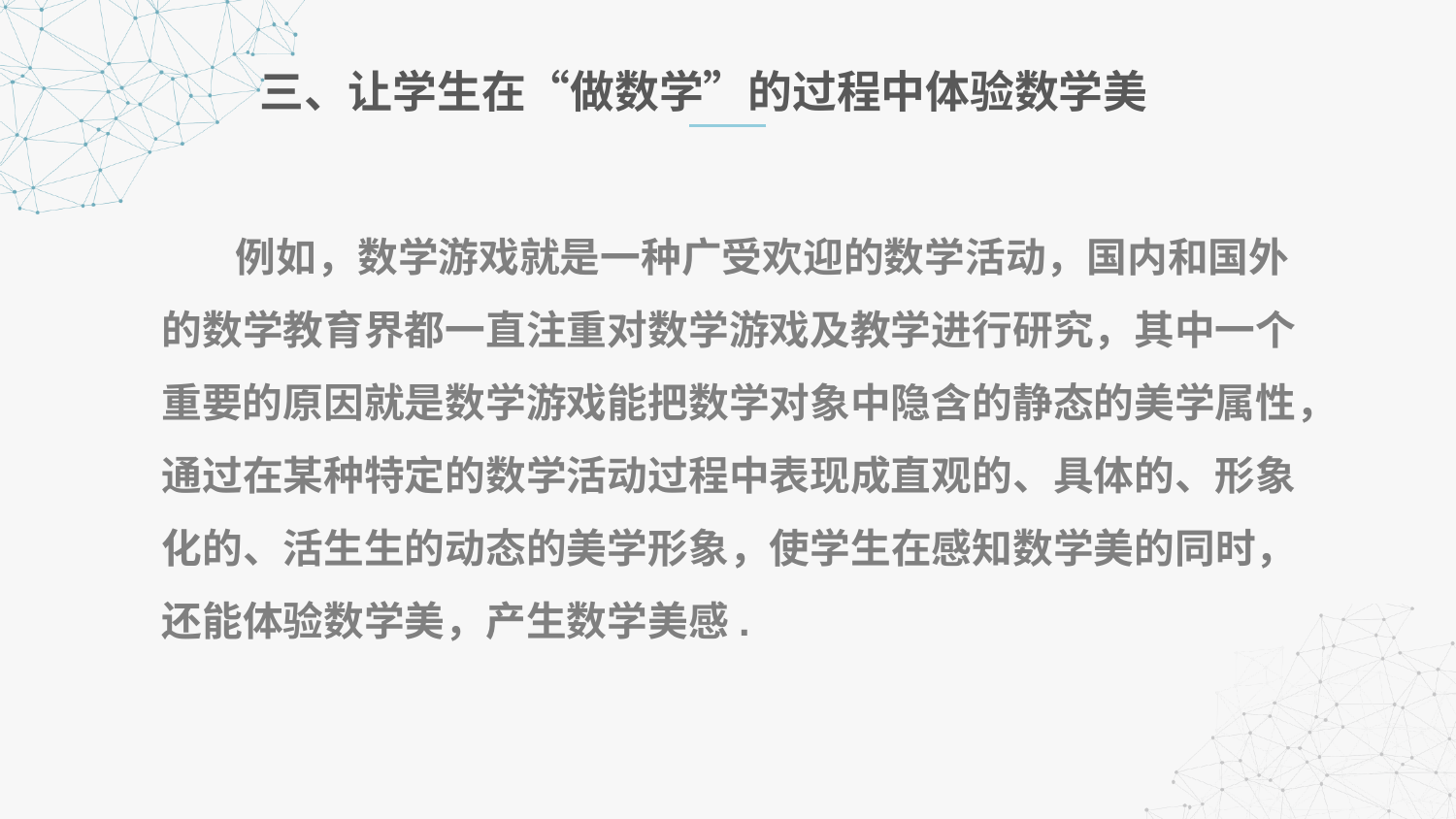

三、让学生在“做数学”的过程中体验数学美

       例如，数学游戏就是一种广受欢迎的数学活动，国内和国外的数学教育界都一直注重对数学游戏及教学进行研究，其中一个重要的原因就是数学游戏能把数学对象中隐含的静态的美学属性，通过在某种特定的数学活动过程中表现成直观的、具体的、形象化的、活生生的动态的美学形象，使学生在感知数学美的同时，还能体验数学美，产生数学美感.